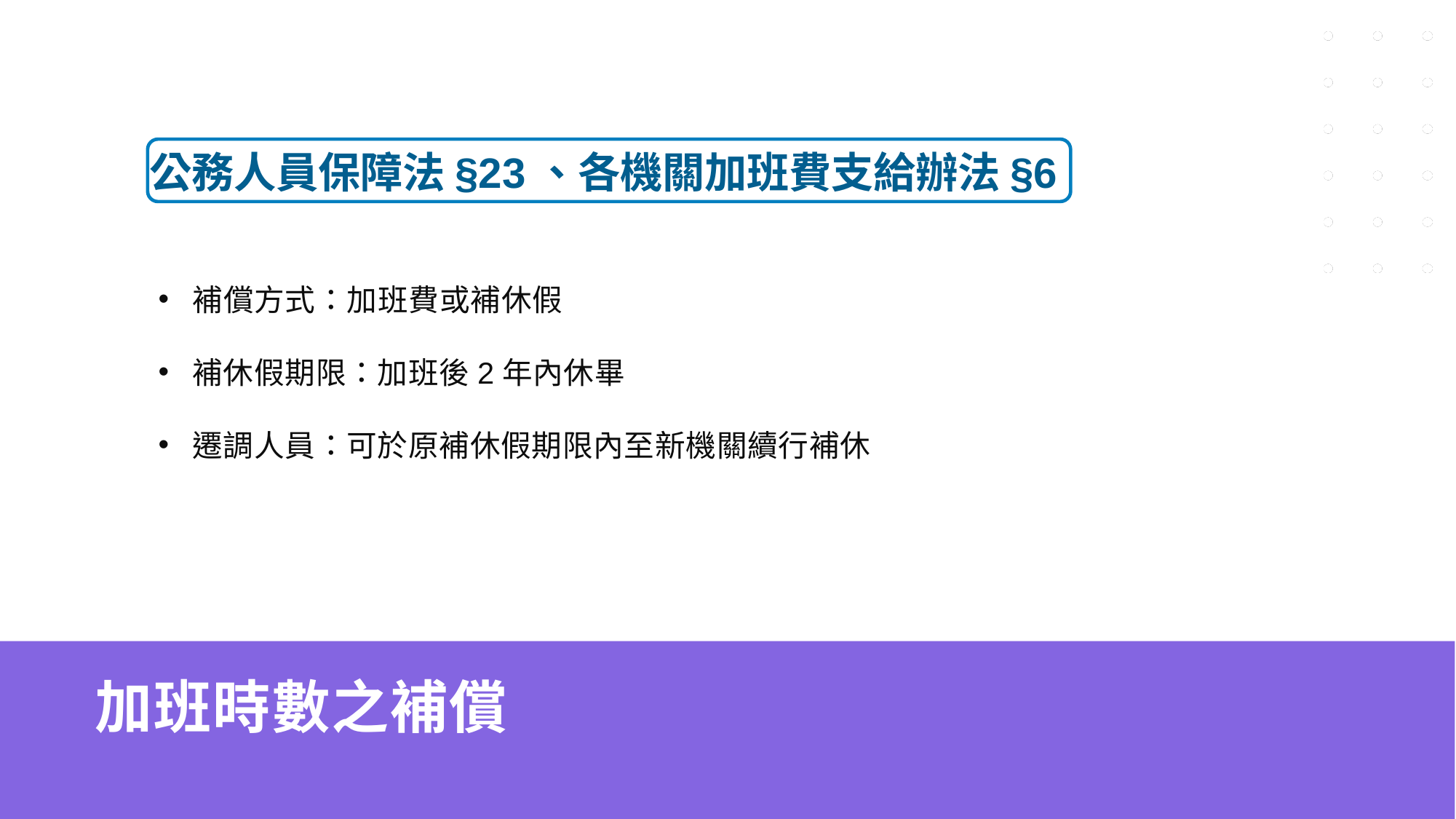

公務人員保障法§23、各機關加班費支給辦法§6
補償方式：加班費或補休假
補休假期限：加班後2年內休畢
遷調人員：可於原補休假期限內至新機關續行補休
# 加班時數之補償